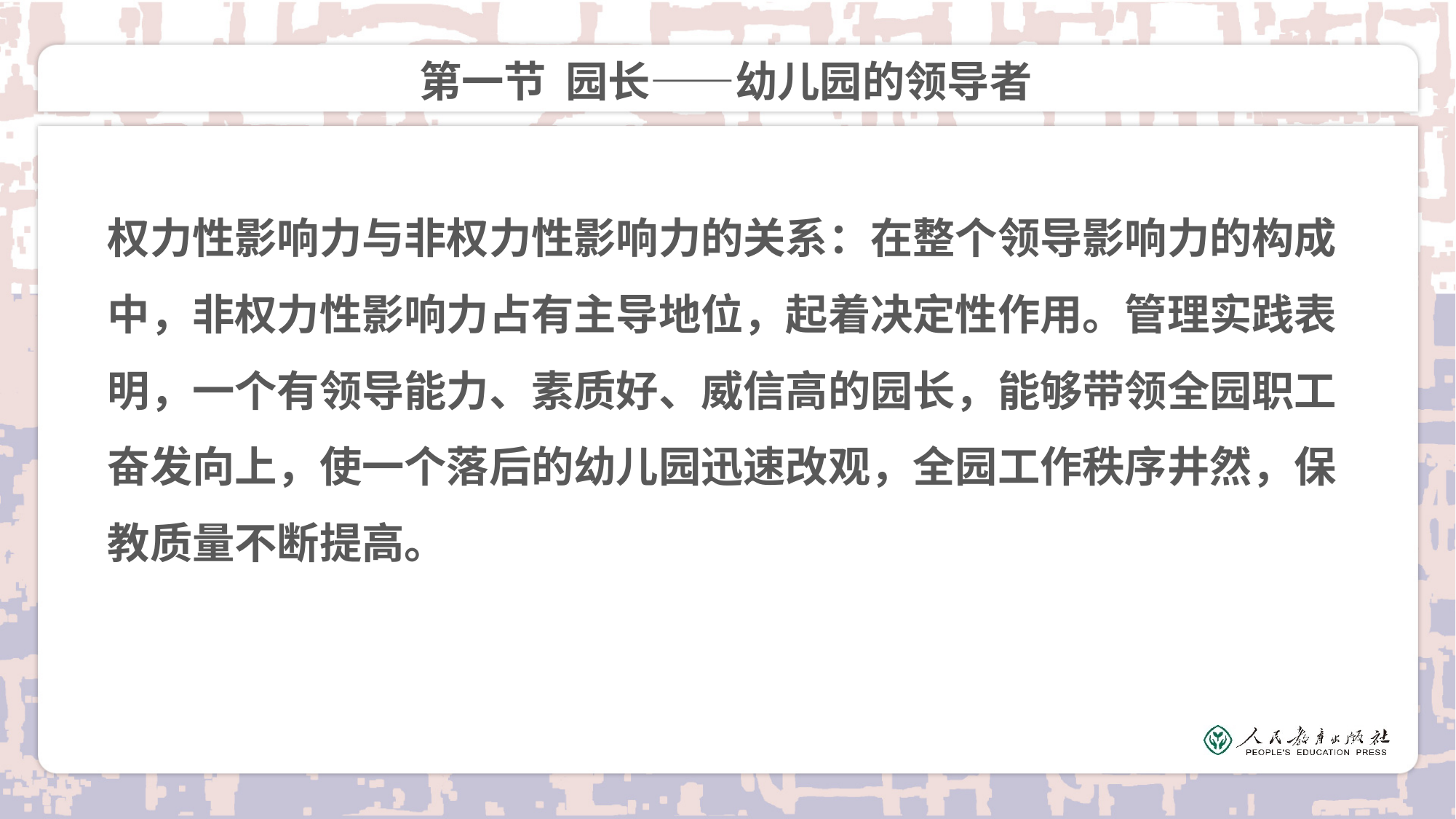

# 第一节  园长——幼儿园的领导者
权力性影响力与非权力性影响力的关系：在整个领导影响力的构成中，非权力性影响力占有主导地位，起着决定性作用。管理实践表明，一个有领导能力、素质好、威信高的园长，能够带领全园职工奋发向上，使一个落后的幼儿园迅速改观，全园工作秩序井然，保教质量不断提高。